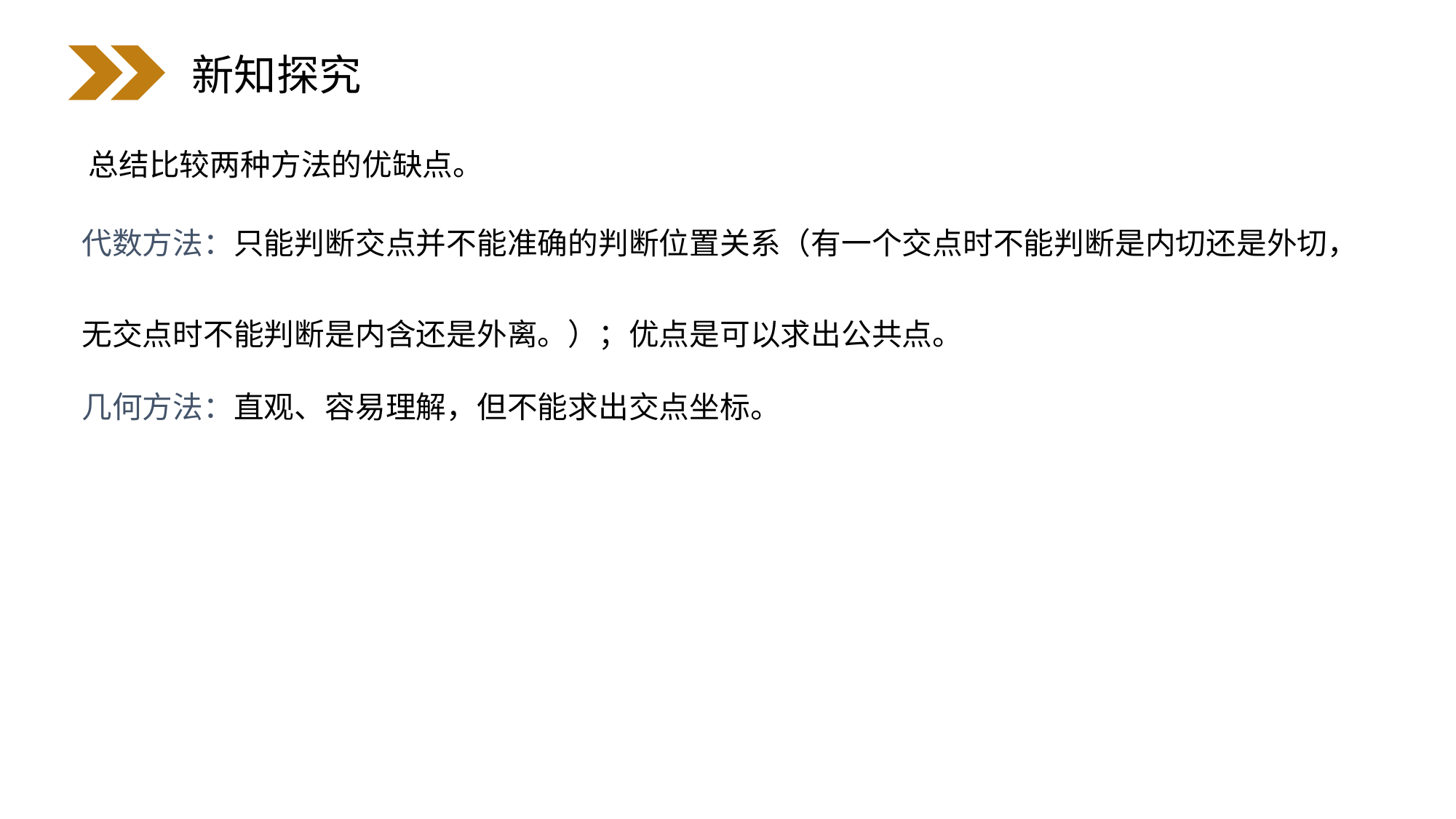

新知探究
总结比较两种方法的优缺点。
代数方法：只能判断交点并不能准确的判断位置关系（有一个交点时不能判断是内切还是外切，无交点时不能判断是内含还是外离。）；优点是可以求出公共点。

几何方法：直观、容易理解，但不能求出交点坐标。